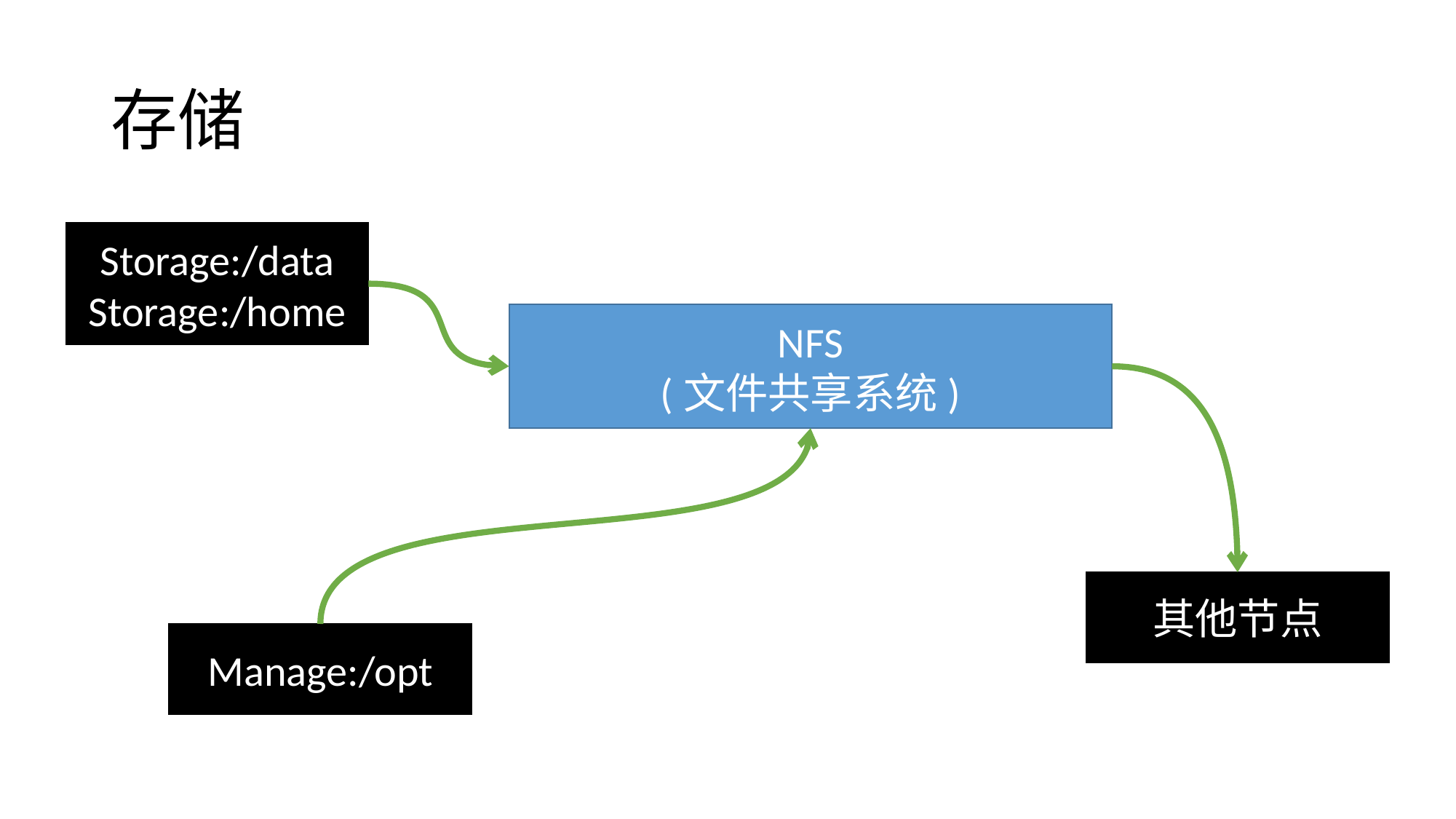

# 存储
Storage:/data
Storage:/home
NFS
(文件共享系统)
其他节点
Manage:/opt